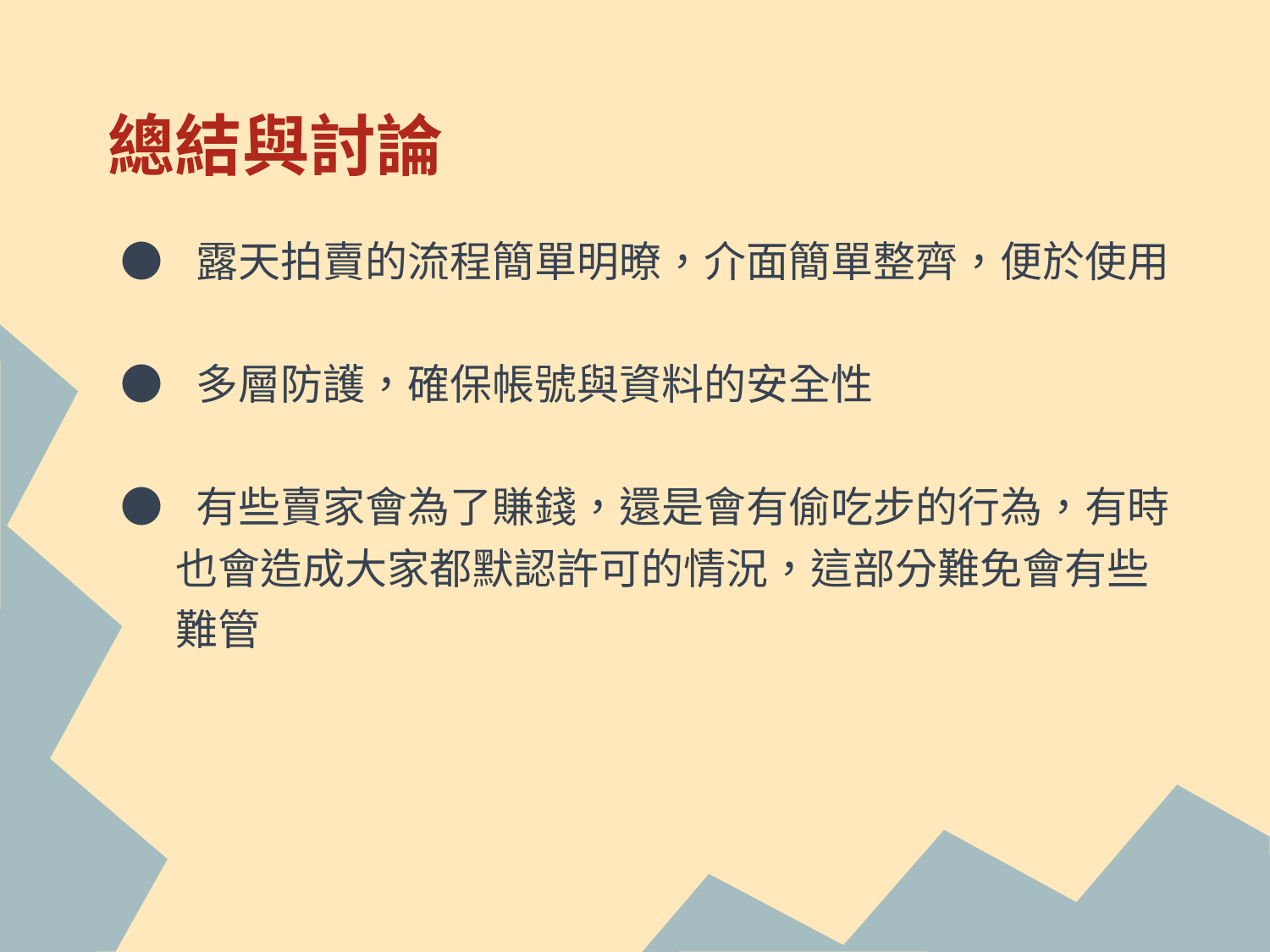

# 總結與討論
    ●  露天拍賣的流程簡單明暸，介面簡單整齊，便於使用

    ●  多層防護，確保帳號與資料的安全性

    ●  有些賣家會為了賺錢，還是會有偷吃步的行為，有時
        也會造成大家都默認許可的情況，這部分難免會有些
        難管